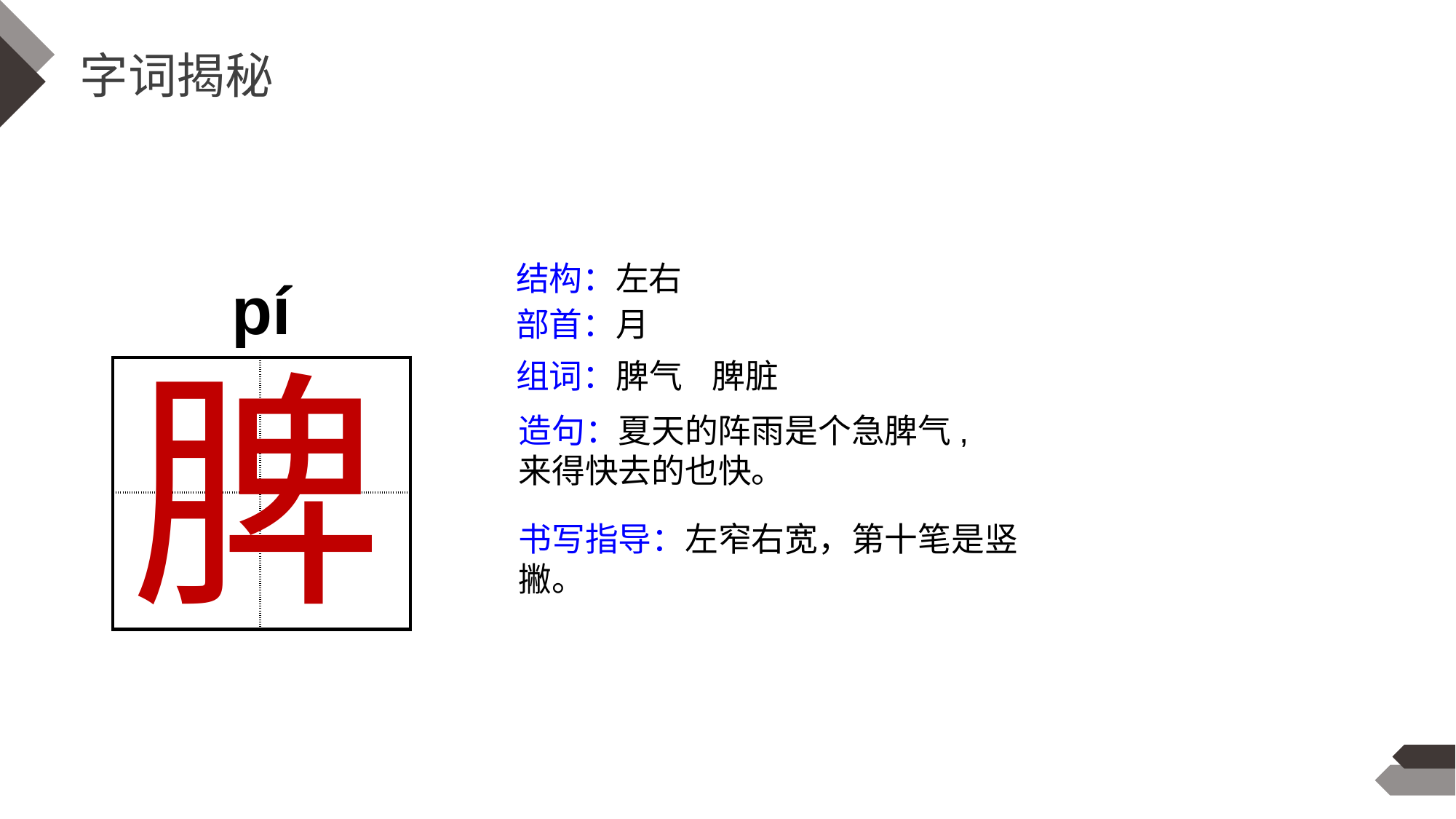

字词揭秘
结构：左右
pí
部首：月
脾
组词：脾气    脾脏
|  |  |
| --- | --- |
|  |  |
造句：夏天的阵雨是个急脾气,来得快去的也快。

书写指导：左窄右宽，第十笔是竖撇。